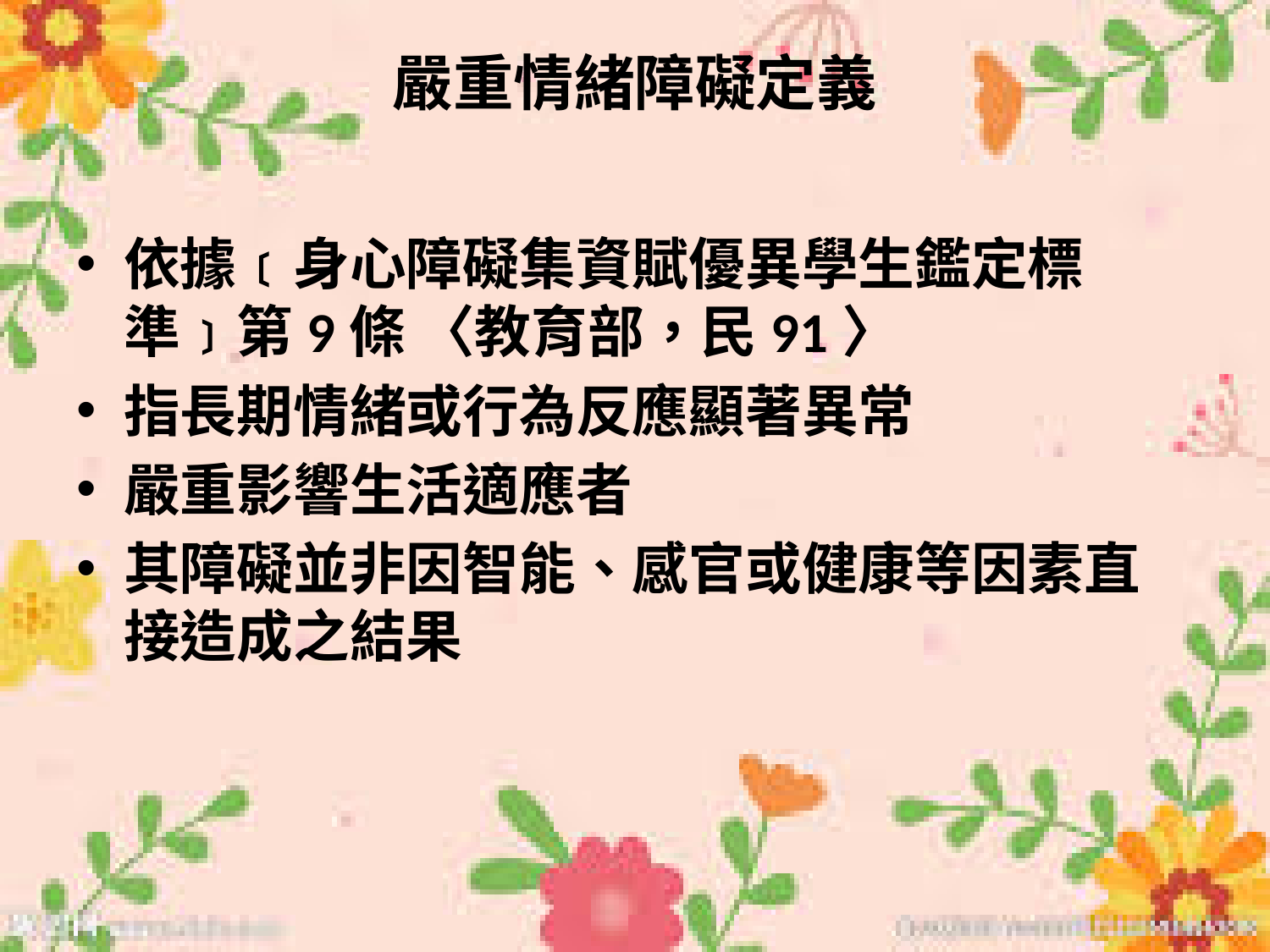

# 嚴重情緒障礙定義
依據﹝身心障礙集資賦優異學生鑑定標準﹞第9條 〈教育部，民91〉
指長期情緒或行為反應顯著異常
嚴重影響生活適應者
其障礙並非因智能、感官或健康等因素直接造成之結果